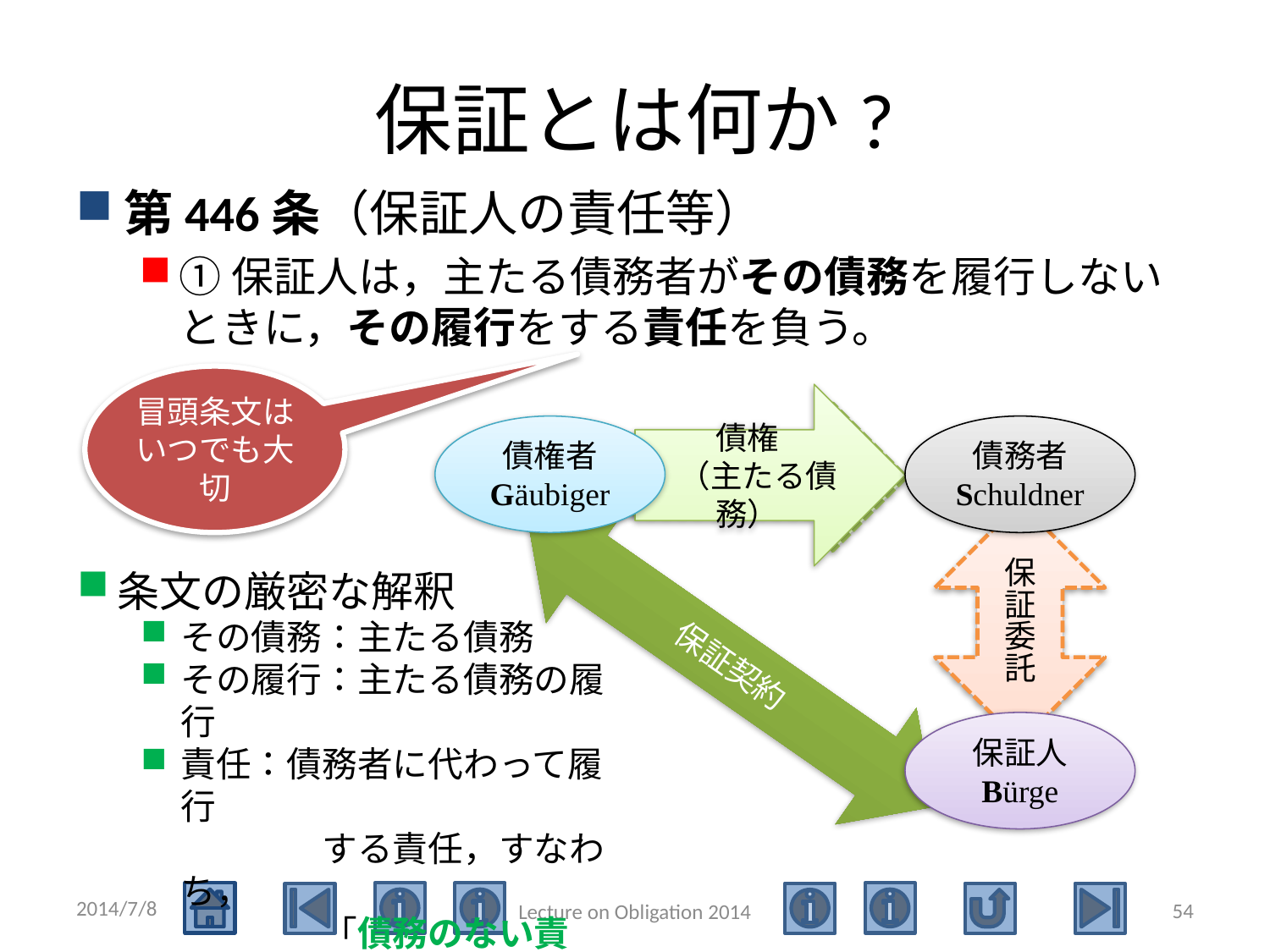

# 保証とは何か?
第446条（保証人の責任等）
①保証人は，主たる債務者がその債務を履行しないときに，その履行をする責任を負う。
冒頭条文はいつでも大切
債権
  （主たる債務）
履行請求権
（従たる責任）
債権者
Gäubiger
債務者
Schuldner
保証委託
条文の厳密な解釈
その債務：主たる債務
その履行：主たる債務の履行
責任：債務者に代わって履行
　　　　する責任，すなわち，
　　　　「債務のない責任」
保証契約
保証人
Bürge
2014/7/8
54
Lecture on Obligation 2014